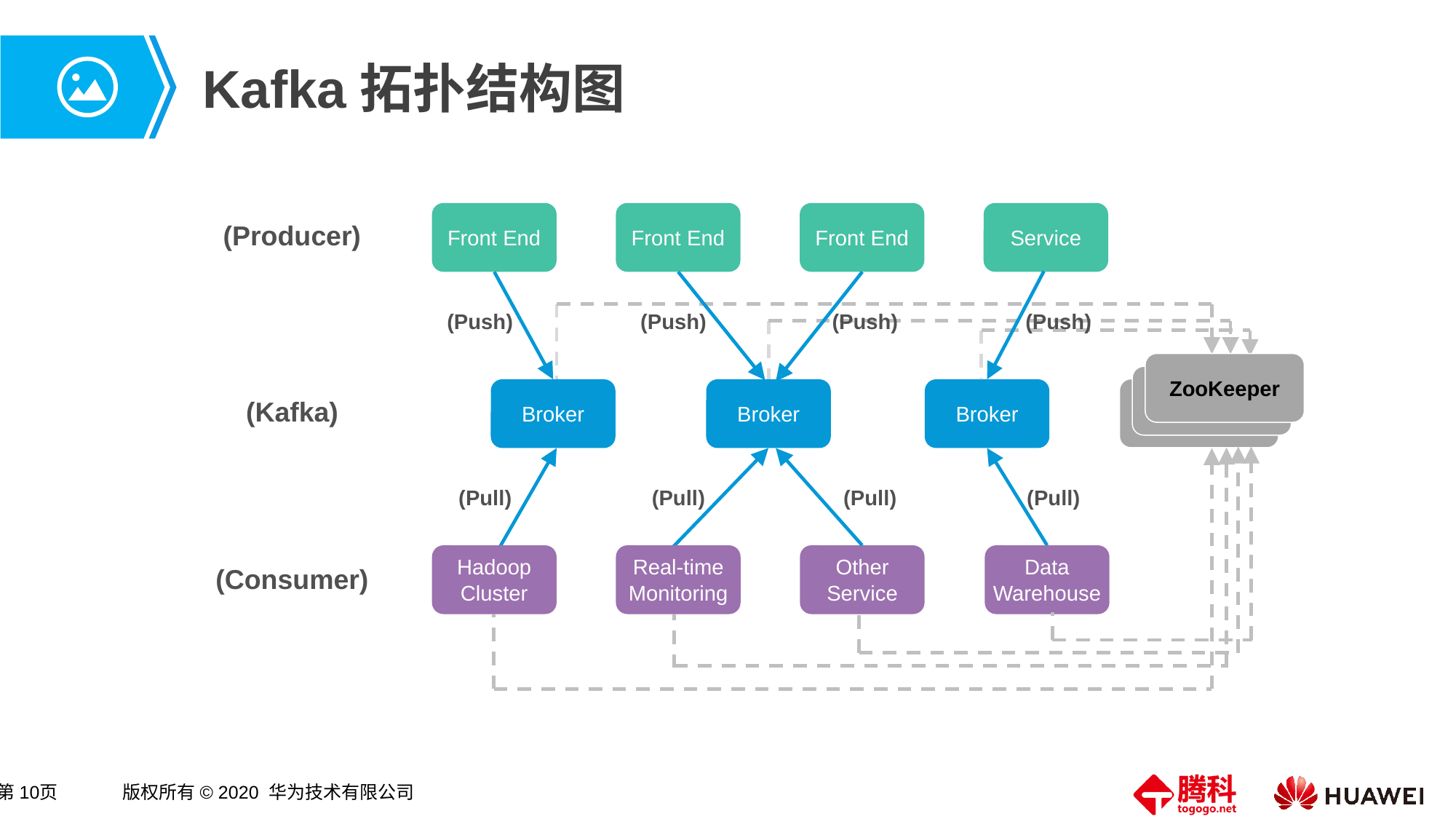

# Kafka拓扑结构图

(Producer)
Front End
Front End
Front End
Service
(Push)
(Push)
(Push)
(Push)

ZooKeeper

Zoo Keeper

Zoo Keeper

Broker

Broker

Broker
(Kafka)
(Pull)
(Pull)
(Pull)
(Pull)

Hadoop
Cluster
Real-time
Monitoring
Other
Service
Data
Warehouse
(Consumer)